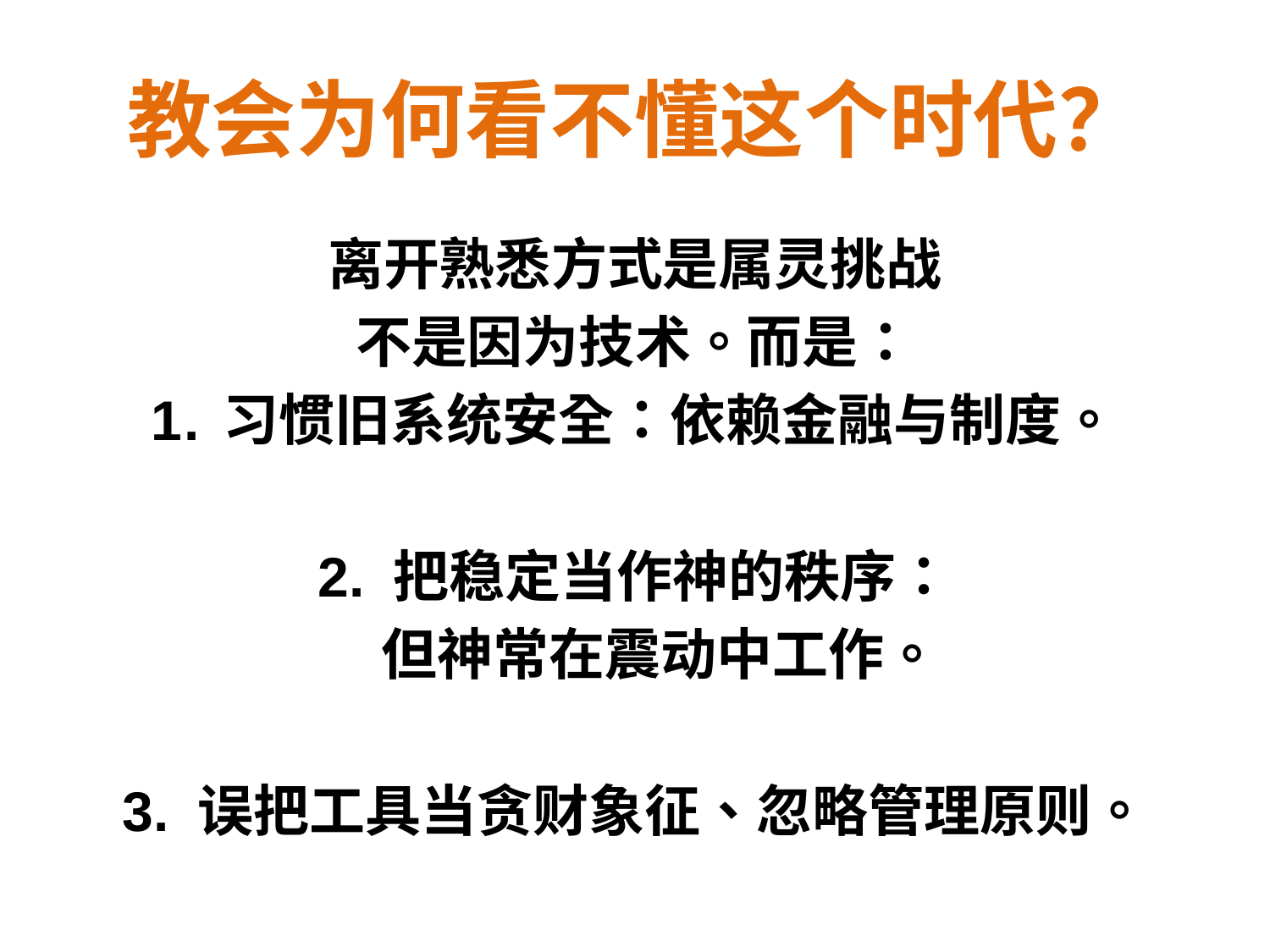

# 教会为何看不懂这个时代？
离开熟悉方式是属灵挑战
不是因为技术。而是：
习惯旧系统安全：依赖金融与制度。

2. 把稳定当作神的秩序：
   但神常在震动中工作。

3. 误把工具当贪财象征、忽略管理原则。